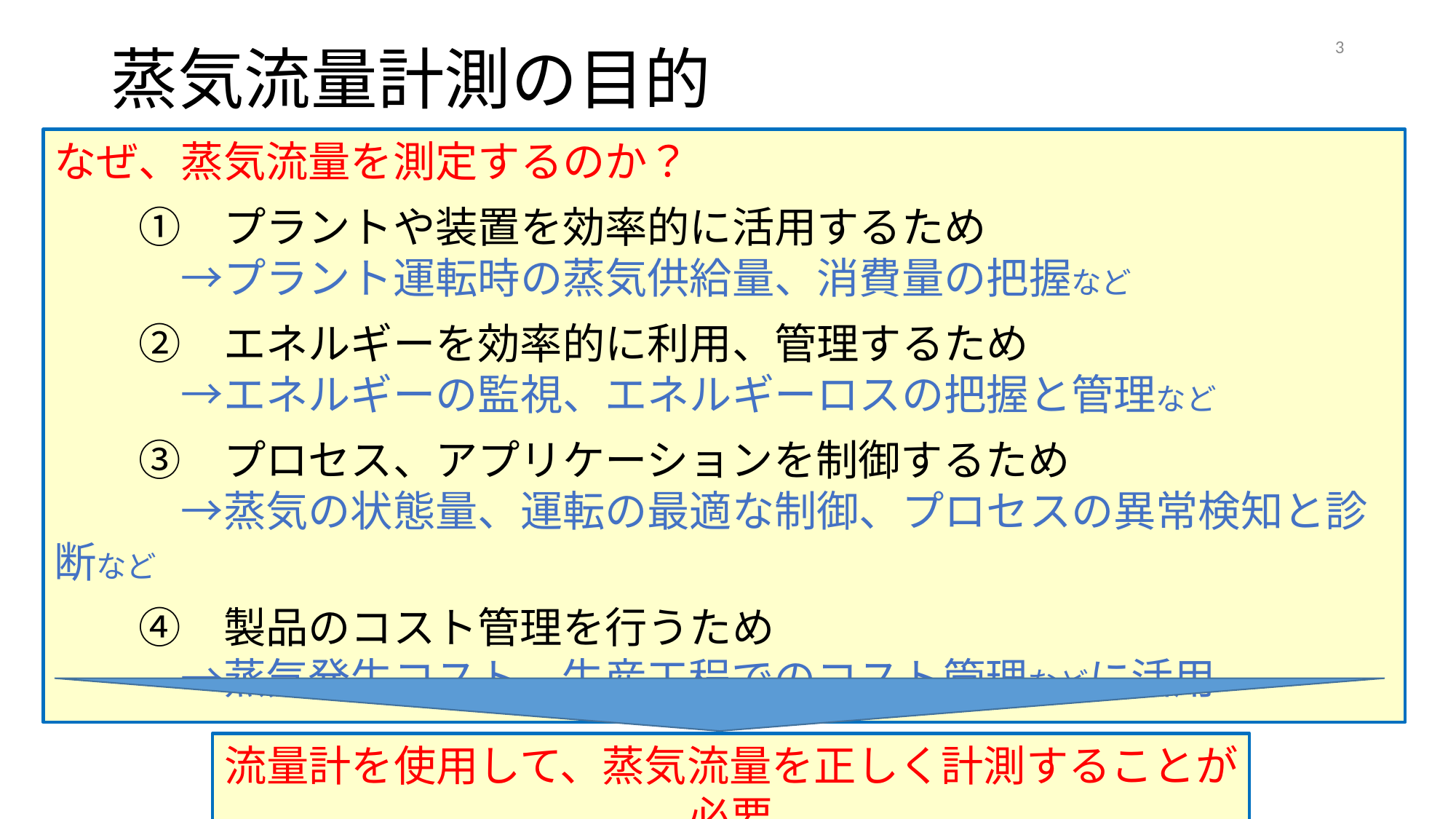

# 蒸気流量計測の目的
3
なぜ、蒸気流量を測定するのか？

　　①　プラントや装置を効率的に活用するため
　　　→プラント運転時の蒸気供給量、消費量の把握など

　　②　エネルギーを効率的に利用、管理するため
　　　→エネルギーの監視、エネルギーロスの把握と管理など

　　③　プロセス、アプリケーションを制御するため
　　　→蒸気の状態量、運転の最適な制御、プロセスの異常検知と診断など

　　④　製品のコスト管理を行うため
　　　→蒸気発生コスト、生産工程でのコスト管理などに活用

流量計を使用して、蒸気流量を正しく計測することが必要